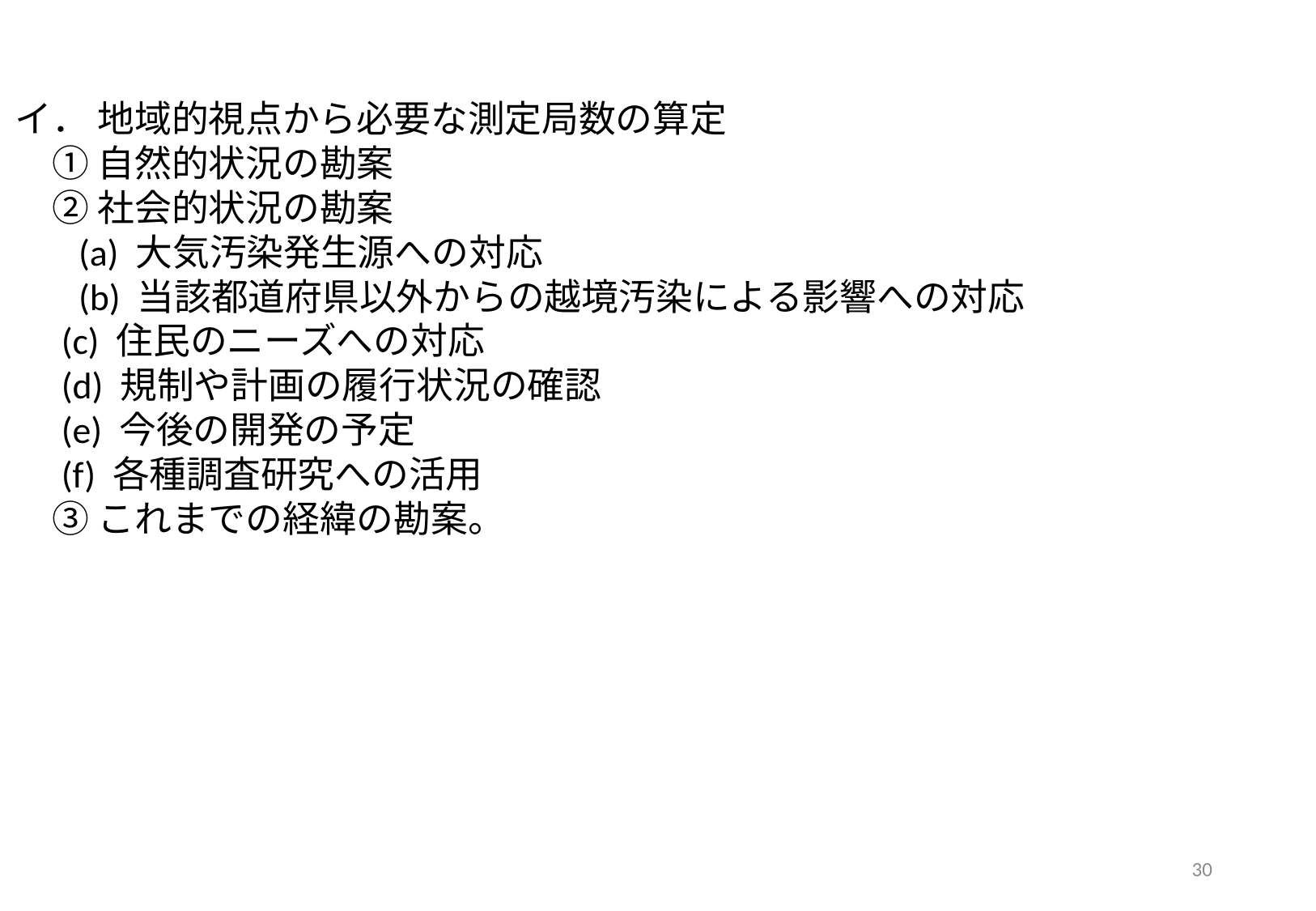

イ． 地域的視点から必要な測定局数の算定
　① 自然的状況の勘案
　② 社会的状況の勘案
 　(a) 大気汚染発生源への対応
 　(b) 当該都道府県以外からの越境汚染による影響への対応
　(c) 住民のニーズへの対応
　(d) 規制や計画の履行状況の確認
　(e) 今後の開発の予定
　(f) 各種調査研究への活用
　③ これまでの経緯の勘案。

30